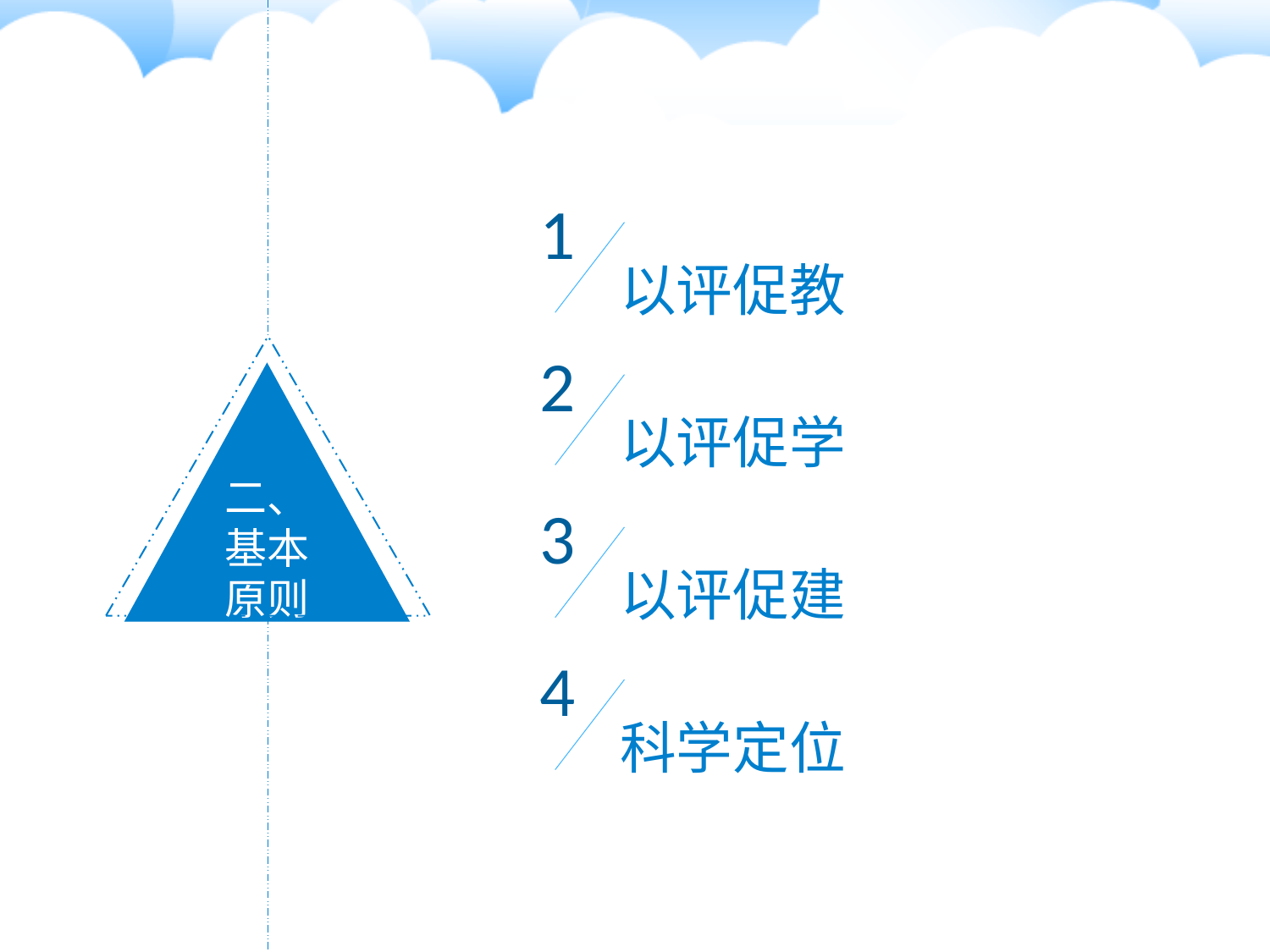

1
以评促教
2
以评促学

二、
基本
原则
3
以评促建
4
科学定位